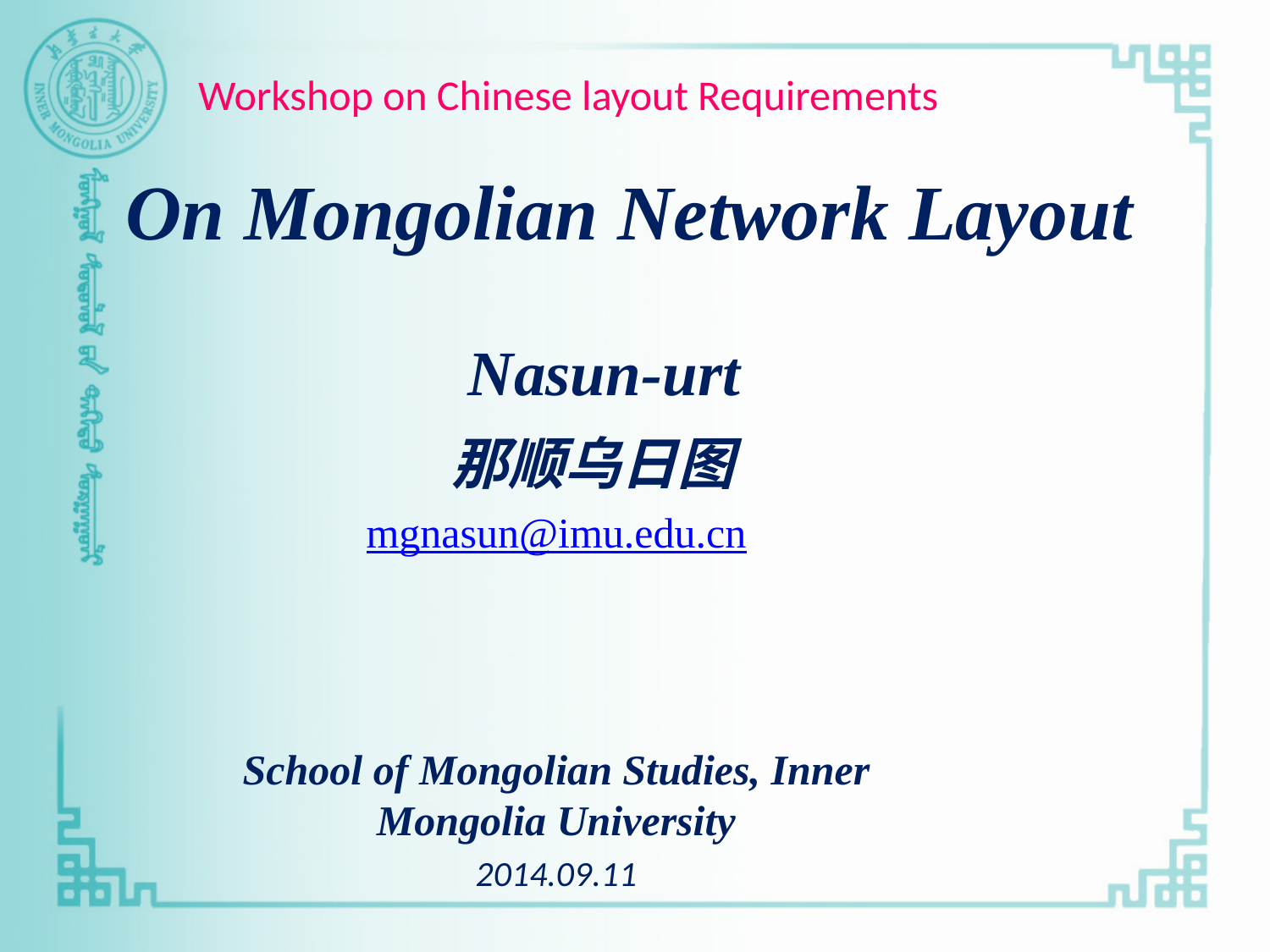

Workshop on Chinese layout Requirements
On Mongolian Network Layout
      Nasun-urt
    那顺乌日图
mgnasun@imu.edu.cn

School of Mongolian Studies, Inner Mongolia University
2014.09.11